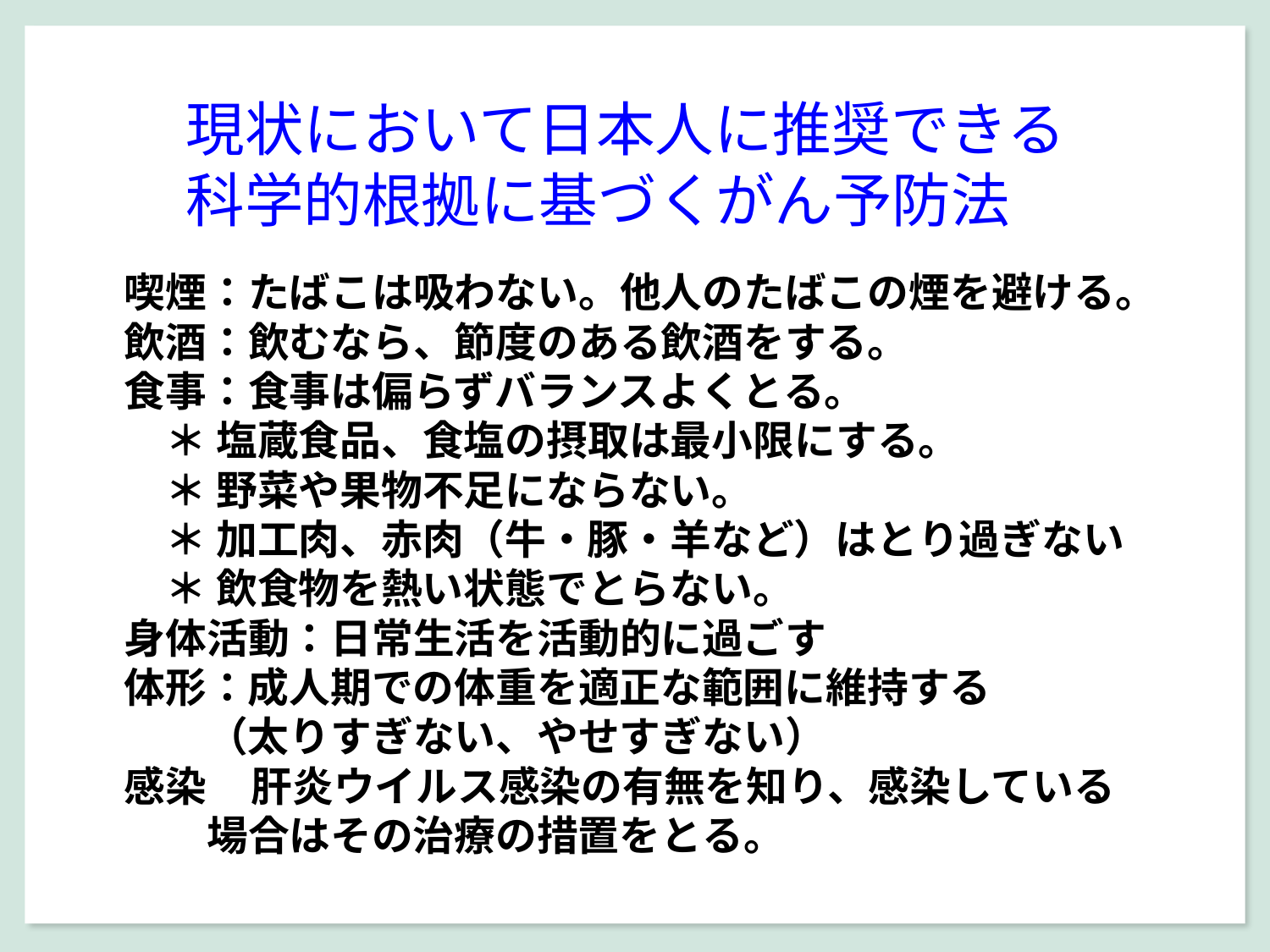

現状において日本人に推奨できる
科学的根拠に基づくがん予防法
喫煙：たばこは吸わない。他人のたばこの煙を避ける。
飲酒：飲むなら、節度のある飲酒をする。
食事：食事は偏らずバランスよくとる。
　＊ 塩蔵食品、食塩の摂取は最小限にする。
　＊ 野菜や果物不足にならない。
　＊ 加工肉、赤肉（牛・豚・羊など）はとり過ぎない
　＊ 飲食物を熱い状態でとらない。
身体活動：日常生活を活動的に過ごす
体形：成人期での体重を適正な範囲に維持する
　　（太りすぎない、やせすぎない）
感染	肝炎ウイルス感染の有無を知り、感染している
　　場合はその治療の措置をとる。